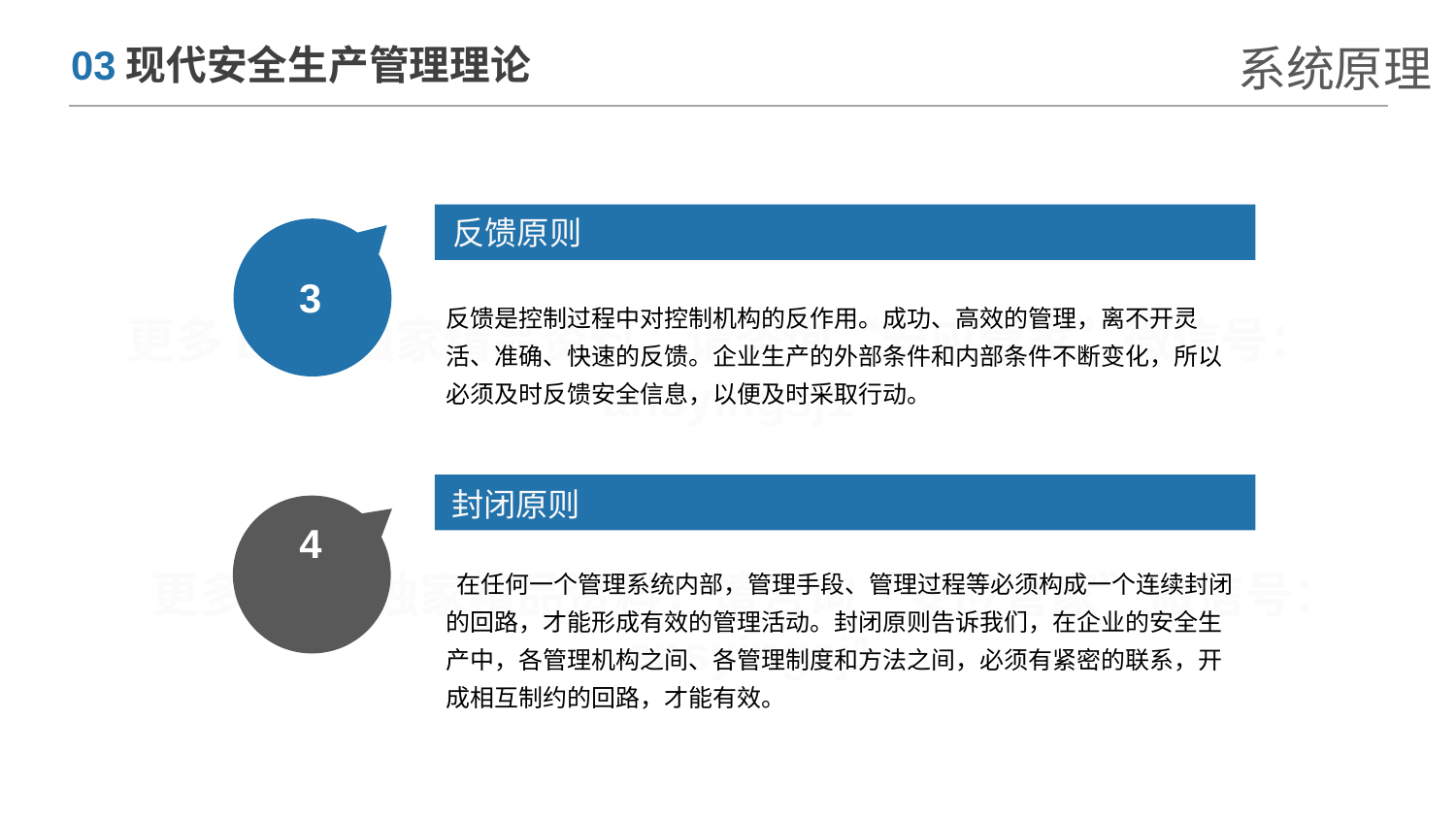

系统原理
03现代安全生产管理理论

反馈原则
3
反馈是控制过程中对控制机构的反作用。成功、高效的管理，离不开灵活、准确、快速的反馈。企业生产的外部条件和内部条件不断变化，所以必须及时反馈安全信息，以便及时采取行动。

封闭原则

4

 在任何一个管理系统内部，管理手段、管理过程等必须构成一个连续封闭的回路，才能形成有效的管理活动。封闭原则告诉我们，在企业的安全生产中，各管理机构之间、各管理制度和方法之间，必须有紧密的联系，开成相互制约的回路，才能有效。